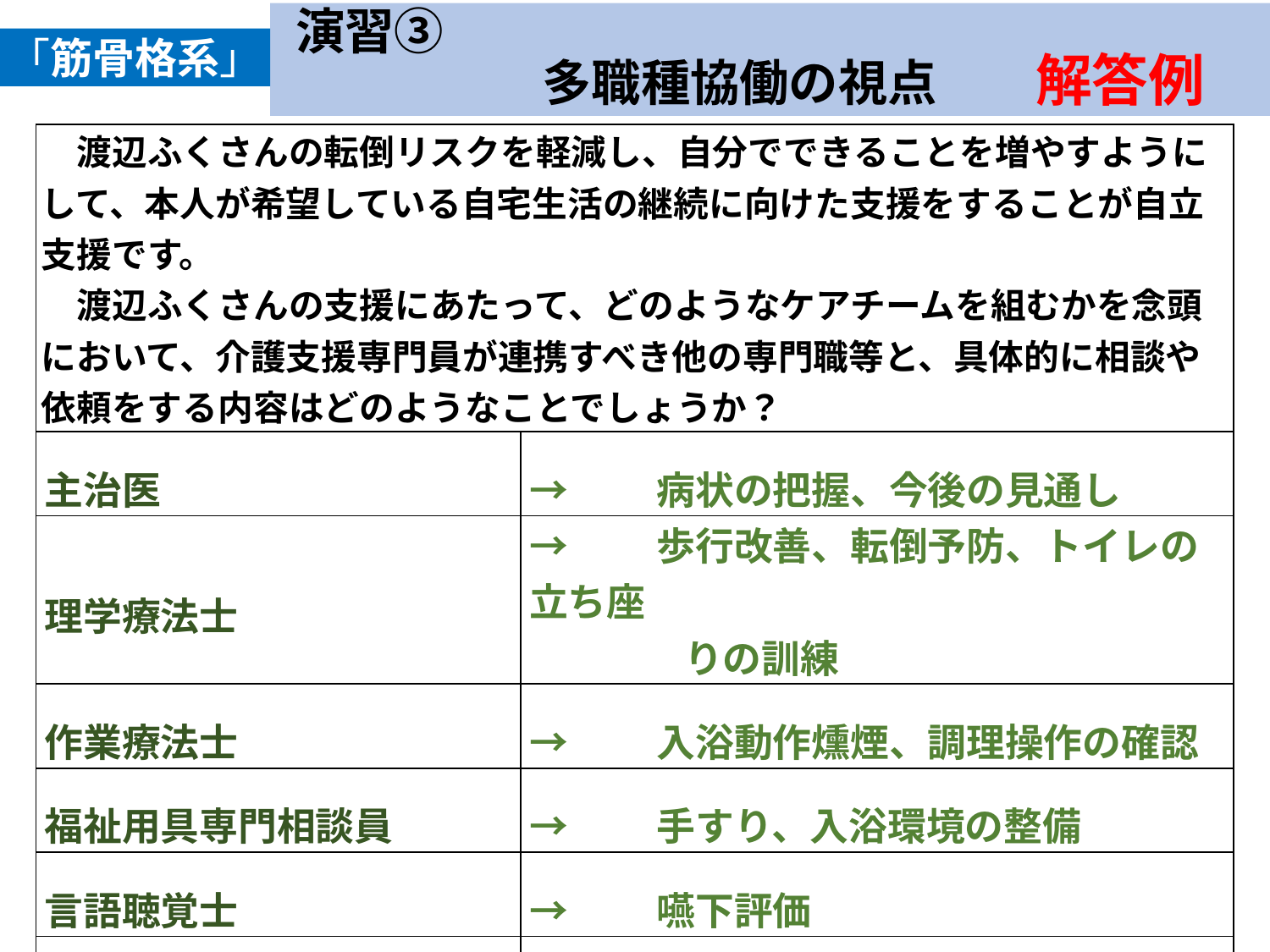

「筋骨格系」
演習③
　　　　　多職種協働の視点　　解答例
| 渡辺ふくさんの転倒リスクを軽減し、自分でできることを増やすようにして、本人が希望している自宅生活の継続に向けた支援をすることが自立支援です。 　渡辺ふくさんの支援にあたって、どのようなケアチームを組むかを念頭において、介護支援専門員が連携すべき他の専門職等と、具体的に相談や依頼をする内容はどのようなことでしょうか？ |  |
| --- | --- |
| 主治医 | →　　病状の把握、今後の見通し |
| 理学療法士 | →　　歩行改善、転倒予防、トイレの立ち座 　　　　りの訓練 |
| 作業療法士 | →　　入浴動作燻煙、調理操作の確認 |
| 福祉用具専門相談員 | →　　手すり、入浴環境の整備 |
| 言語聴覚士 | →　　嚥下評価 |
| 管理栄養士 | →　　栄養指導 |
| サービス提供責任者 | →　　ともにする介護 |
| 水彩画サークル | →　　水彩画の再開に向けて仲間探し |